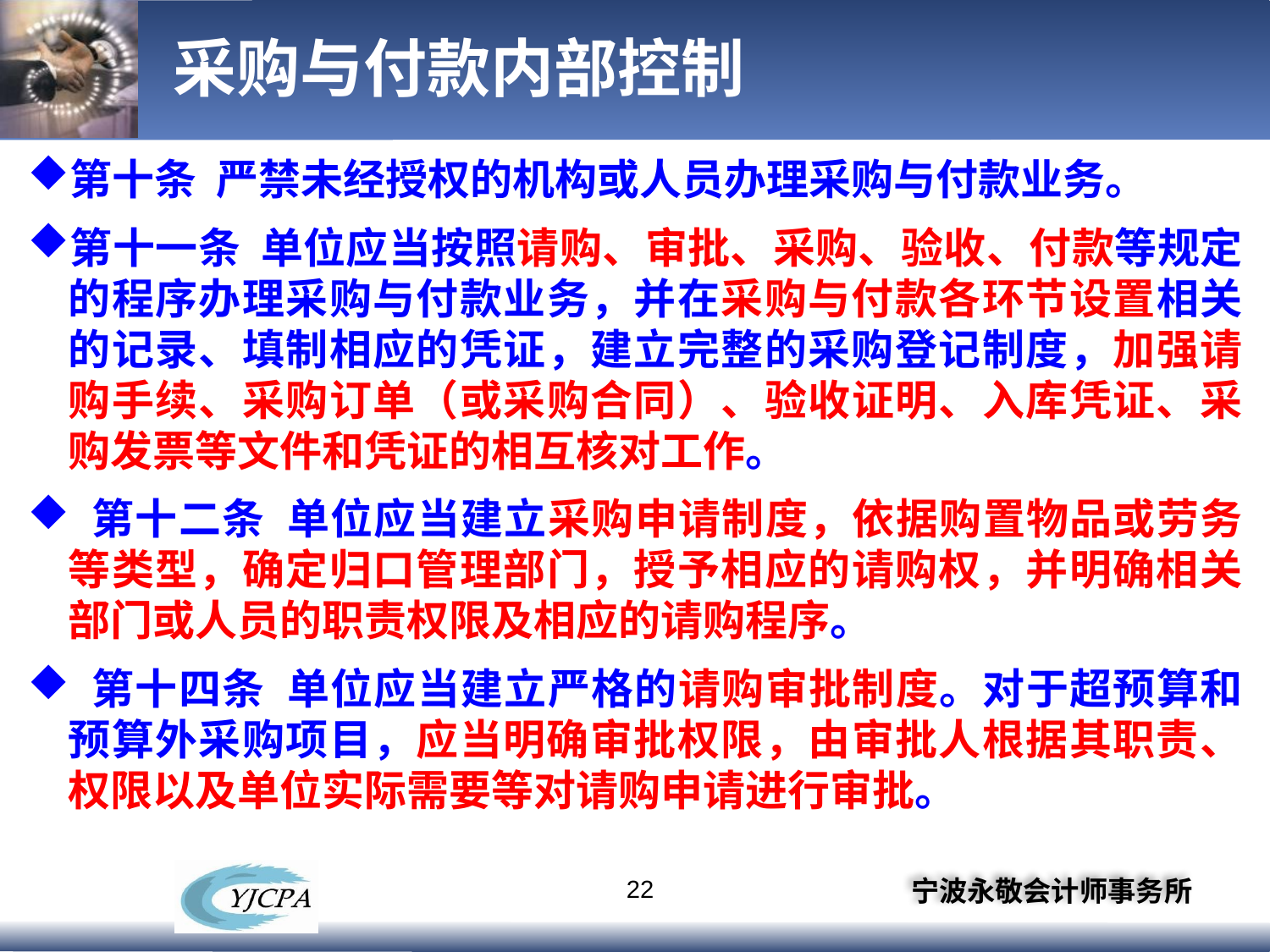

# 采购与付款内部控制
第十条  严禁未经授权的机构或人员办理采购与付款业务。
第十一条  单位应当按照请购、审批、采购、验收、付款等规定的程序办理采购与付款业务，并在采购与付款各环节设置相关的记录、填制相应的凭证，建立完整的采购登记制度，加强请购手续、采购订单（或采购合同）、验收证明、入库凭证、采购发票等文件和凭证的相互核对工作。
 第十二条  单位应当建立采购申请制度，依据购置物品或劳务等类型，确定归口管理部门，授予相应的请购权，并明确相关部门或人员的职责权限及相应的请购程序。
 第十四条  单位应当建立严格的请购审批制度。对于超预算和预算外采购项目，应当明确审批权限，由审批人根据其职责、权限以及单位实际需要等对请购申请进行审批。